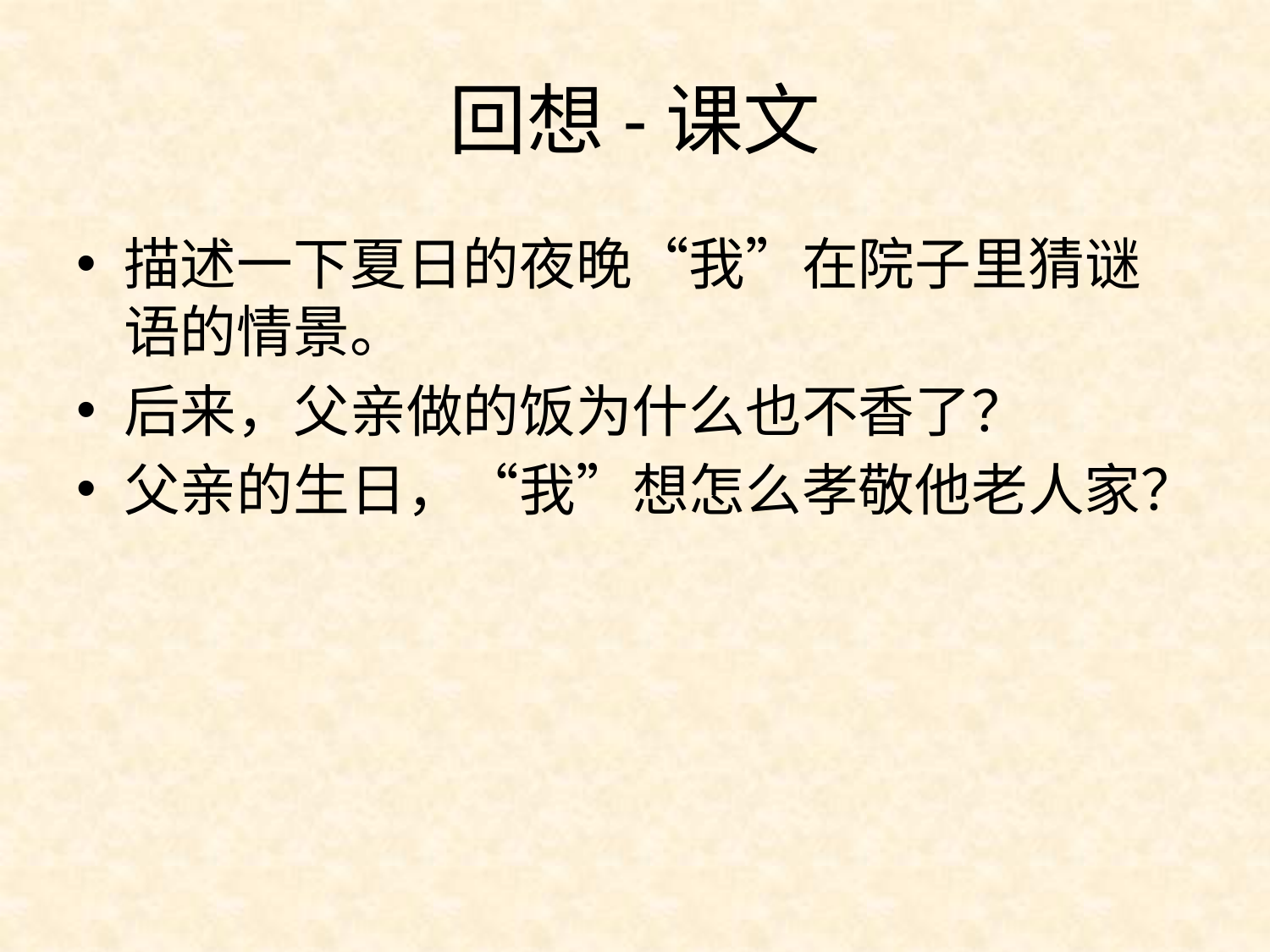

# 回想-课文
描述一下夏日的夜晚“我”在院子里猜谜语的情景。
后来，父亲做的饭为什么也不香了？
父亲的生日，“我”想怎么孝敬他老人家？